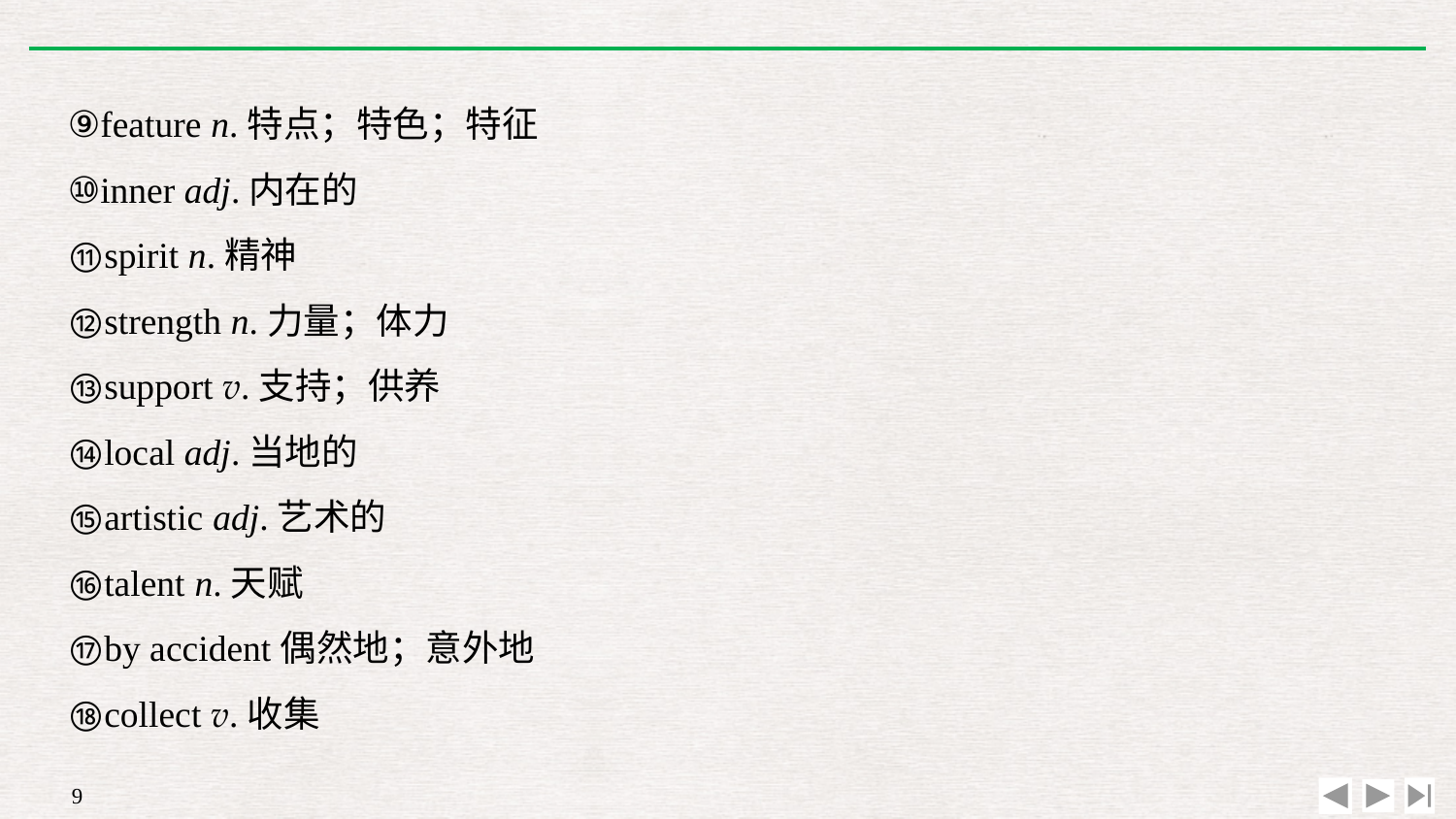

⑨feature n.特点；特色；特征
⑩inner adj.内在的
⑪spirit n.精神
⑫strength n.力量；体力
⑬support v.支持；供养
⑭local adj.当地的
⑮artistic adj.艺术的
⑯talent n.天赋
⑰by accident偶然地；意外地
⑱collect v.收集